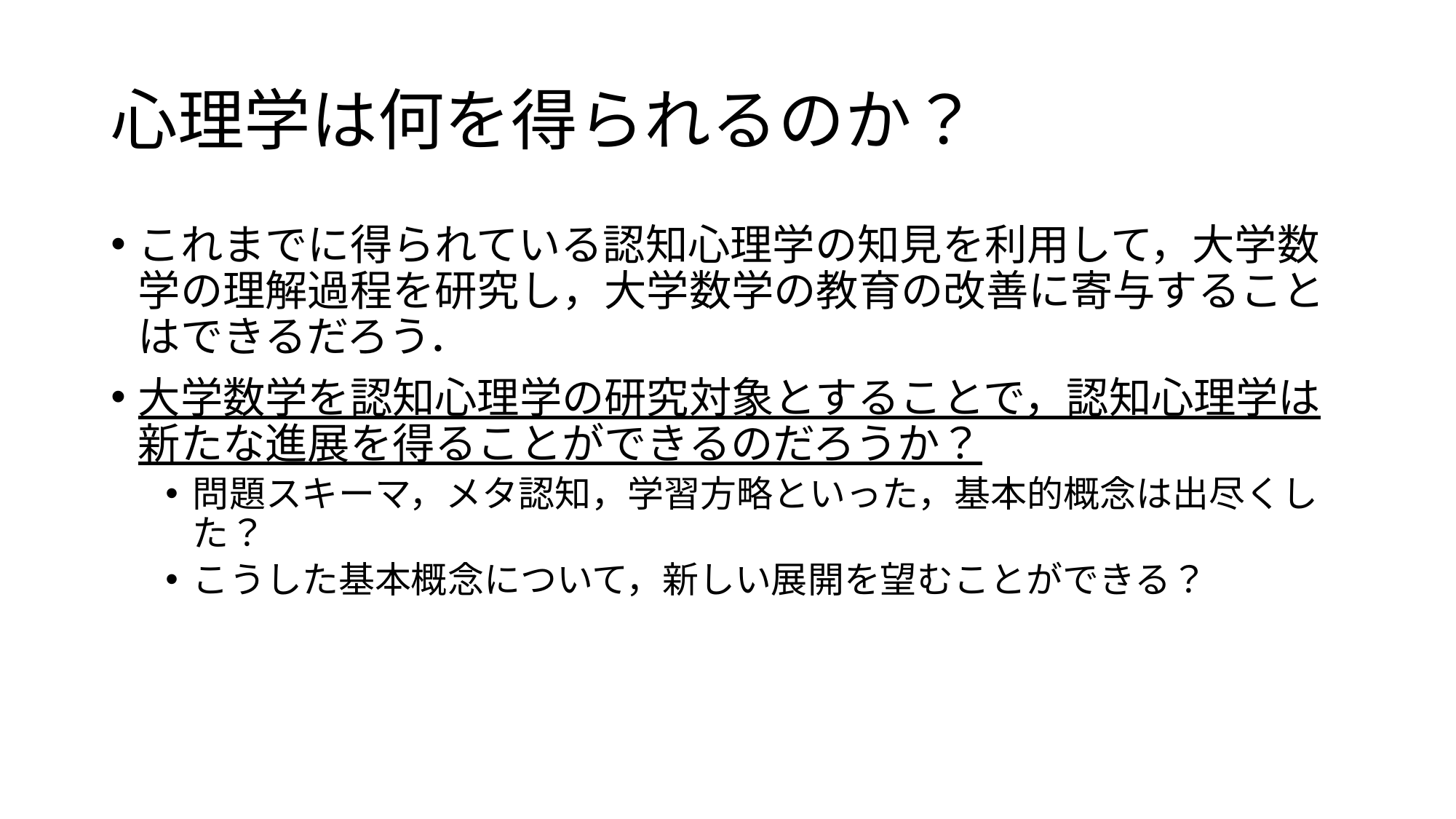

# 心理学は何を得られるのか？
これまでに得られている認知心理学の知見を利用して，大学数学の理解過程を研究し，大学数学の教育の改善に寄与することはできるだろう．
大学数学を認知心理学の研究対象とすることで，認知心理学は新たな進展を得ることができるのだろうか？
問題スキーマ，メタ認知，学習方略といった，基本的概念は出尽くした？
こうした基本概念について，新しい展開を望むことができる？